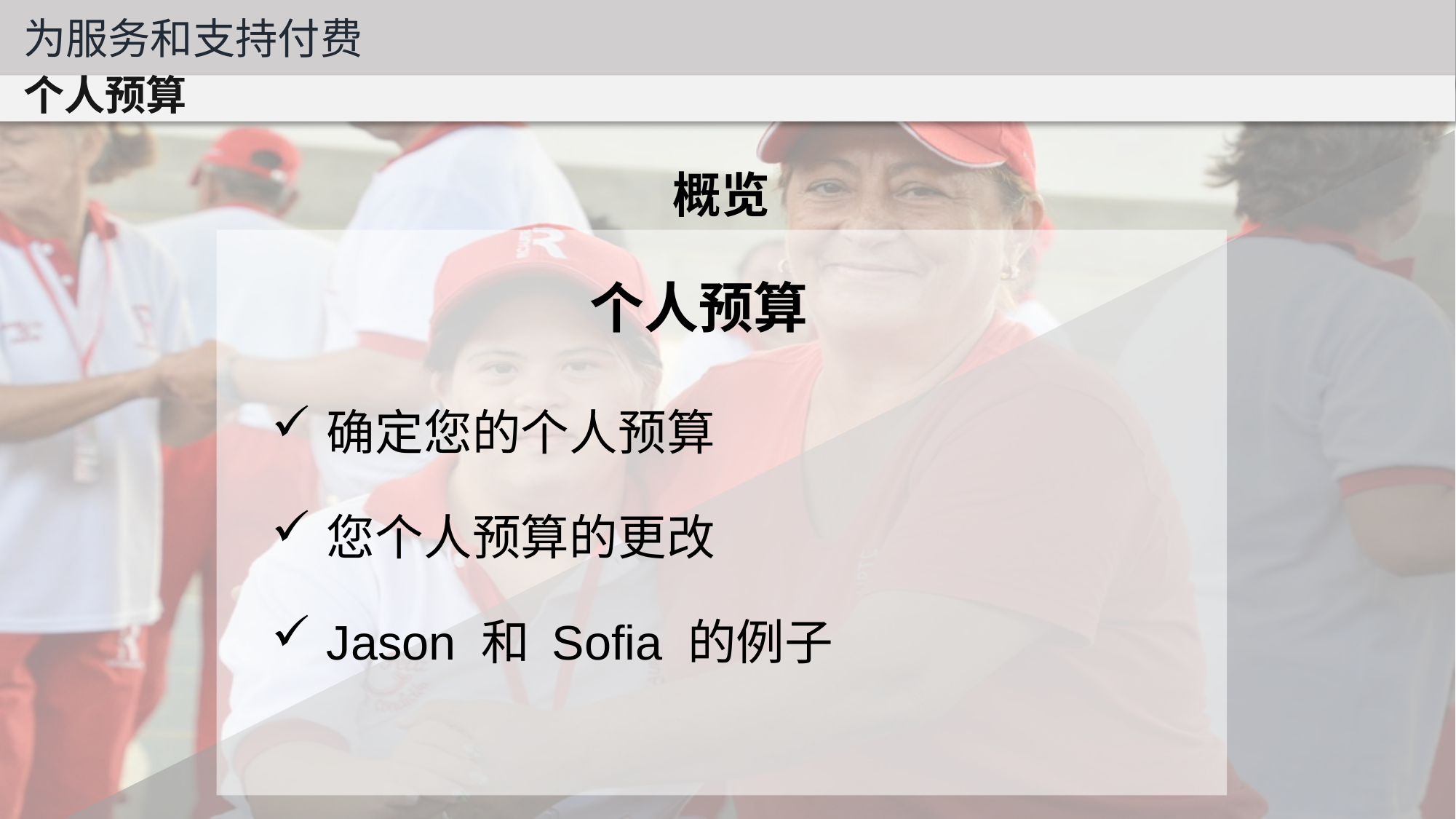

为服务和支持付费
个人预算
概览

个人预算
确定您的个人预算

您个人预算的更改

Jason 和 Sofia 的例子